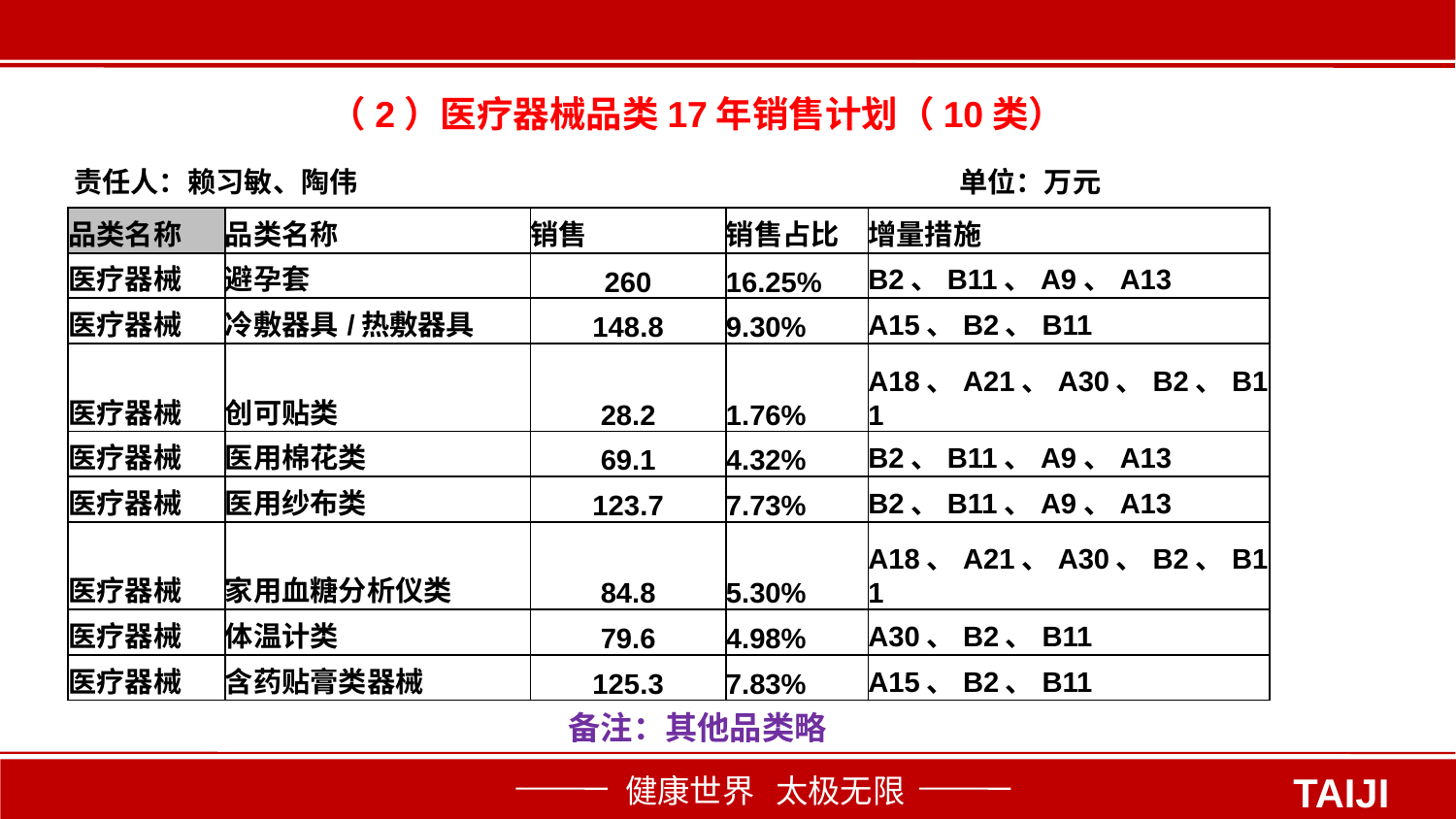

（2）医疗器械品类17年销售计划（10类）
  责任人：赖习敏、陶伟                                                                                            单位：万元
| 品类名称 | 品类名称 | 销售 | 销售占比 | 增量措施 |
| --- | --- | --- | --- | --- |
| 医疗器械 | 避孕套 | 260 | 16.25% | B2、B11、A9、A13 |
| 医疗器械 | 冷敷器具/热敷器具 | 148.8 | 9.30% | A15、B2、B11 |
| 医疗器械 | 创可贴类 | 28.2 | 1.76% | A18、A21、A30、B2、B11 |
| 医疗器械 | 医用棉花类 | 69.1 | 4.32% | B2、B11、A9、A13 |
| 医疗器械 | 医用纱布类 | 123.7 | 7.73% | B2、B11、A9、A13 |
| 医疗器械 | 家用血糖分析仪类 | 84.8 | 5.30% | A18、A21、A30、B2、B11 |
| 医疗器械 | 体温计类 | 79.6 | 4.98% | A30、B2、B11 |
| 医疗器械 | 含药贴膏类器械 | 125.3 | 7.83% | A15、B2、B11 |
备注：其他品类略